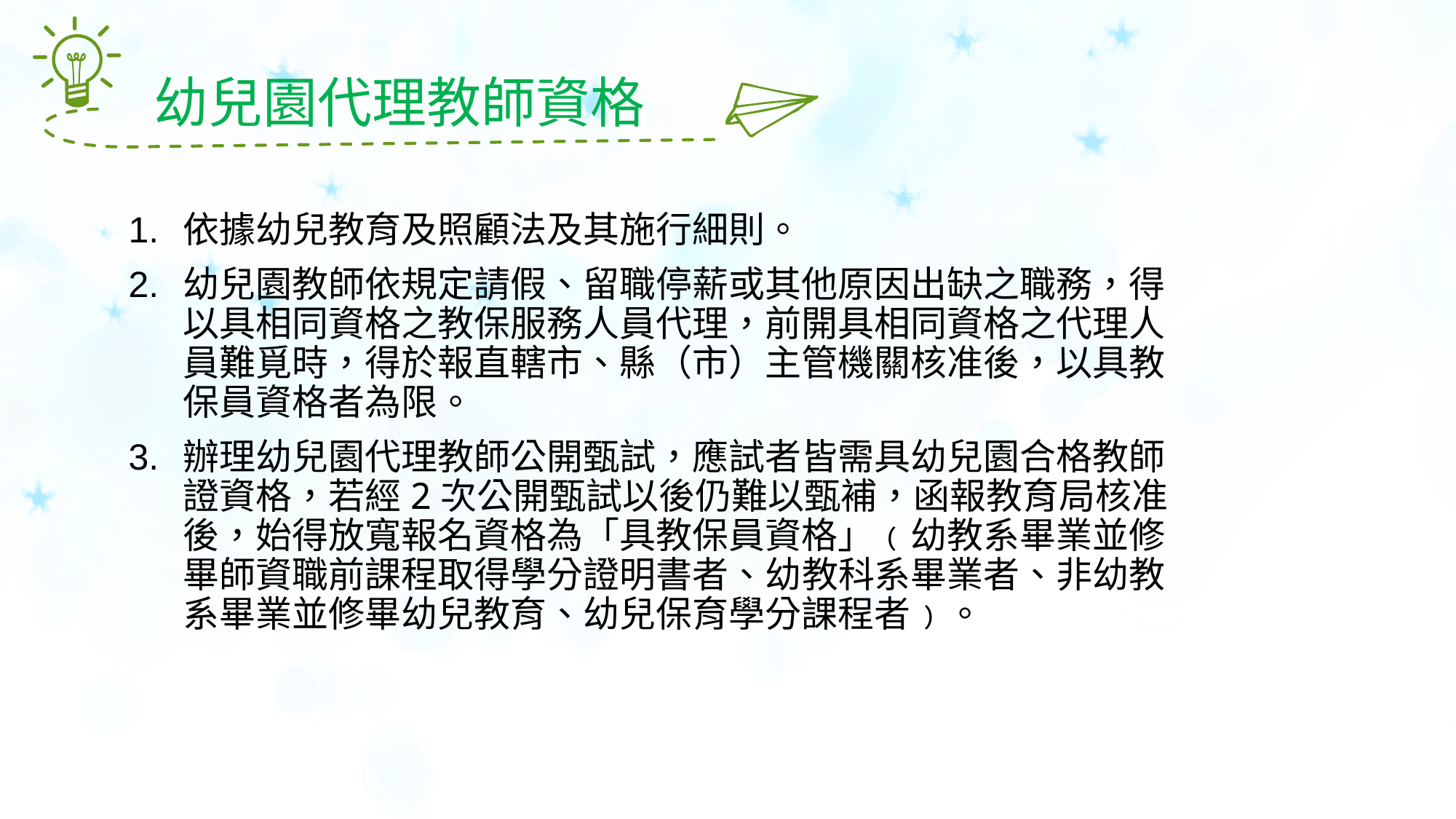

幼兒園代理教師資格
依據幼兒教育及照顧法及其施行細則。
幼兒園教師依規定請假、留職停薪或其他原因出缺之職務，得以具相同資格之教保服務人員代理，前開具相同資格之代理人員難覓時，得於報直轄市、縣（市）主管機關核准後，以具教保員資格者為限。
辦理幼兒園代理教師公開甄試，應試者皆需具幼兒園合格教師證資格，若經2次公開甄試以後仍難以甄補，函報教育局核准後，始得放寬報名資格為「具教保員資格」﹙幼教系畢業並修畢師資職前課程取得學分證明書者、幼教科系畢業者、非幼教系畢業並修畢幼兒教育、幼兒保育學分課程者﹚。